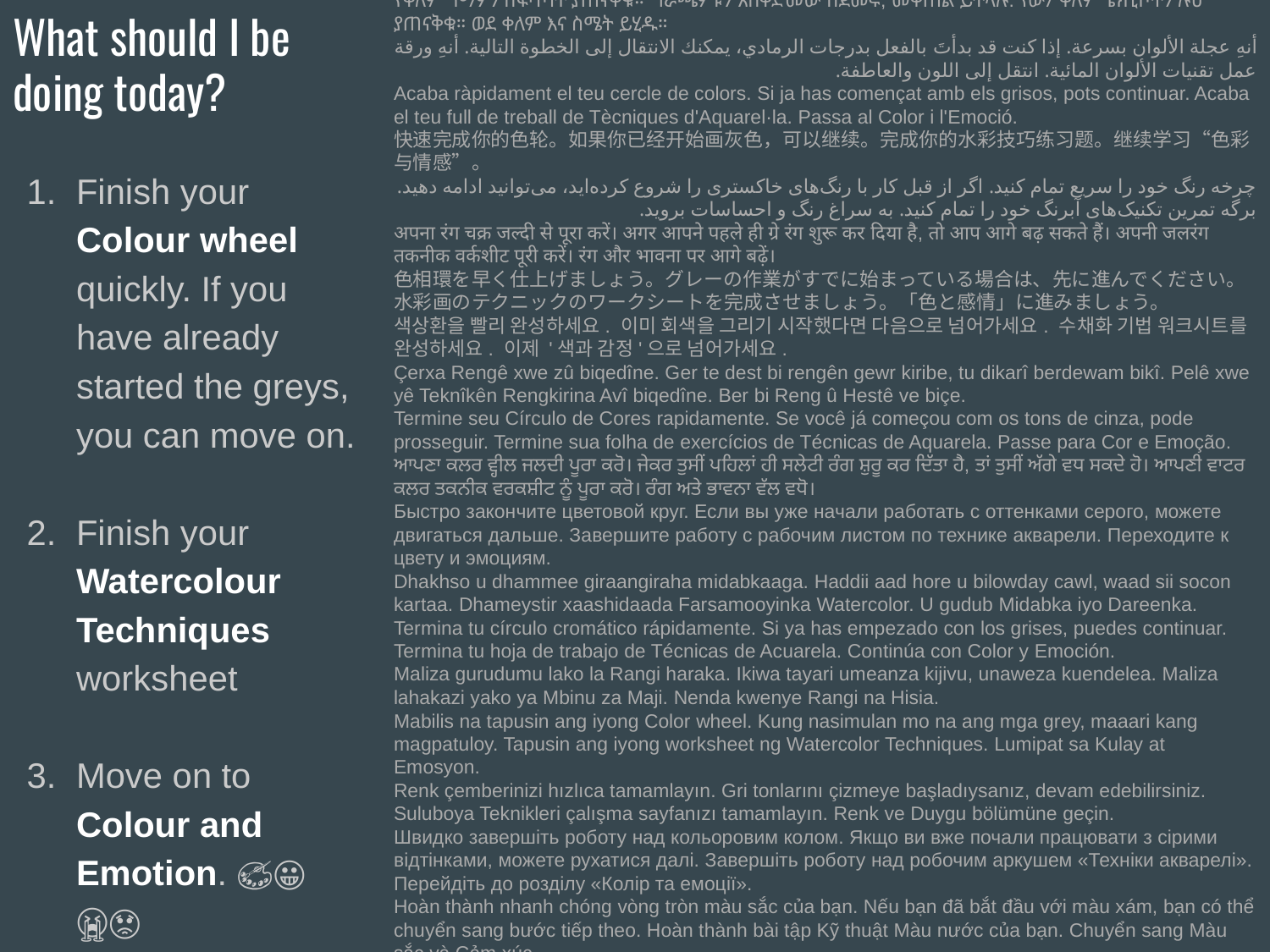

What should I be doing today?

Finish your Colour wheel quickly. If you have already started the greys, you can move on.
Finish your Watercolour Techniques worksheet
Move on to Colour and Emotion. 🎨😀😭😡
የቀለም ጎማዎን በፍጥነት ያጠናቅቁ። ግራጫዎቹን አስቀድመው ከጀመሩ, መቀጠል ይችላሉ. የውሃ ቀለም ቴክኒኮችን ሉህ ያጠናቅቁ። ወደ ቀለም እና ስሜት ይሂዱ።
أنهِ عجلة الألوان بسرعة. إذا كنت قد بدأتَ بالفعل بدرجات الرمادي، يمكنك الانتقال إلى الخطوة التالية. أنهِ ورقة عمل تقنيات الألوان المائية. انتقل إلى اللون والعاطفة.
Acaba ràpidament el teu cercle de colors. Si ja has començat amb els grisos, pots continuar. Acaba el teu full de treball de Tècniques d'Aquarel·la. Passa al Color i l'Emoció.
快速完成你的色轮。如果你已经开始画灰色，可以继续。完成你的水彩技巧练习题。继续学习“色彩与情感”。
چرخه رنگ خود را سریع تمام کنید. اگر از قبل کار با رنگ‌های خاکستری را شروع کرده‌اید، می‌توانید ادامه دهید. برگه تمرین تکنیک‌های آبرنگ خود را تمام کنید. به سراغ رنگ و احساسات بروید.
अपना रंग चक्र जल्दी से पूरा करें। अगर आपने पहले ही ग्रे रंग शुरू कर दिया है, तो आप आगे बढ़ सकते हैं। अपनी जलरंग तकनीक वर्कशीट पूरी करें। रंग और भावना पर आगे बढ़ें।
色相環を早く仕上げましょう。グレーの作業がすでに始まっている場合は、先に進んでください。水彩画のテクニックのワークシートを完成させましょう。「色と感情」に進みましょう。
색상환을 빨리 완성하세요. 이미 회색을 그리기 시작했다면 다음으로 넘어가세요. 수채화 기법 워크시트를 완성하세요. 이제 '색과 감정'으로 넘어가세요.
Çerxa Rengê xwe zû biqedîne. Ger te dest bi rengên gewr kiribe, tu dikarî berdewam bikî. Pelê xwe yê Teknîkên Rengkirina Avî biqedîne. Ber bi Reng û Hestê ve biçe.
Termine seu Círculo de Cores rapidamente. Se você já começou com os tons de cinza, pode prosseguir. Termine sua folha de exercícios de Técnicas de Aquarela. Passe para Cor e Emoção.
ਆਪਣਾ ਕਲਰ ਵ੍ਹੀਲ ਜਲਦੀ ਪੂਰਾ ਕਰੋ। ਜੇਕਰ ਤੁਸੀਂ ਪਹਿਲਾਂ ਹੀ ਸਲੇਟੀ ਰੰਗ ਸ਼ੁਰੂ ਕਰ ਦਿੱਤਾ ਹੈ, ਤਾਂ ਤੁਸੀਂ ਅੱਗੇ ਵਧ ਸਕਦੇ ਹੋ। ਆਪਣੀ ਵਾਟਰ ਕਲਰ ਤਕਨੀਕ ਵਰਕਸ਼ੀਟ ਨੂੰ ਪੂਰਾ ਕਰੋ। ਰੰਗ ਅਤੇ ਭਾਵਨਾ ਵੱਲ ਵਧੋ।
Быстро закончите цветовой круг. Если вы уже начали работать с оттенками серого, можете двигаться дальше. Завершите работу с рабочим листом по технике акварели. Переходите к цвету и эмоциям.
Dhakhso u dhammee giraangiraha midabkaaga. Haddii aad hore u bilowday cawl, waad sii socon kartaa. Dhameystir xaashidaada Farsamooyinka Watercolor. U gudub Midabka iyo Dareenka.
Termina tu círculo cromático rápidamente. Si ya has empezado con los grises, puedes continuar. Termina tu hoja de trabajo de Técnicas de Acuarela. Continúa con Color y Emoción.
Maliza gurudumu lako la Rangi haraka. Ikiwa tayari umeanza kijivu, unaweza kuendelea. Maliza lahakazi yako ya Mbinu za Maji. Nenda kwenye Rangi na Hisia.
Mabilis na tapusin ang iyong Color wheel. Kung nasimulan mo na ang mga grey, maaari kang magpatuloy. Tapusin ang iyong worksheet ng Watercolor Techniques. Lumipat sa Kulay at Emosyon.
Renk çemberinizi hızlıca tamamlayın. Gri tonlarını çizmeye başladıysanız, devam edebilirsiniz. Suluboya Teknikleri çalışma sayfanızı tamamlayın. Renk ve Duygu bölümüne geçin.
Швидко завершіть роботу над кольоровим колом. Якщо ви вже почали працювати з сірими відтінками, можете рухатися далі. Завершіть роботу над робочим аркушем «Техніки акварелі». Перейдіть до розділу «Колір та емоції».
Hoàn thành nhanh chóng vòng tròn màu sắc của bạn. Nếu bạn đã bắt đầu với màu xám, bạn có thể chuyển sang bước tiếp theo. Hoàn thành bài tập Kỹ thuật Màu nước của bạn. Chuyển sang Màu sắc và Cảm xúc.